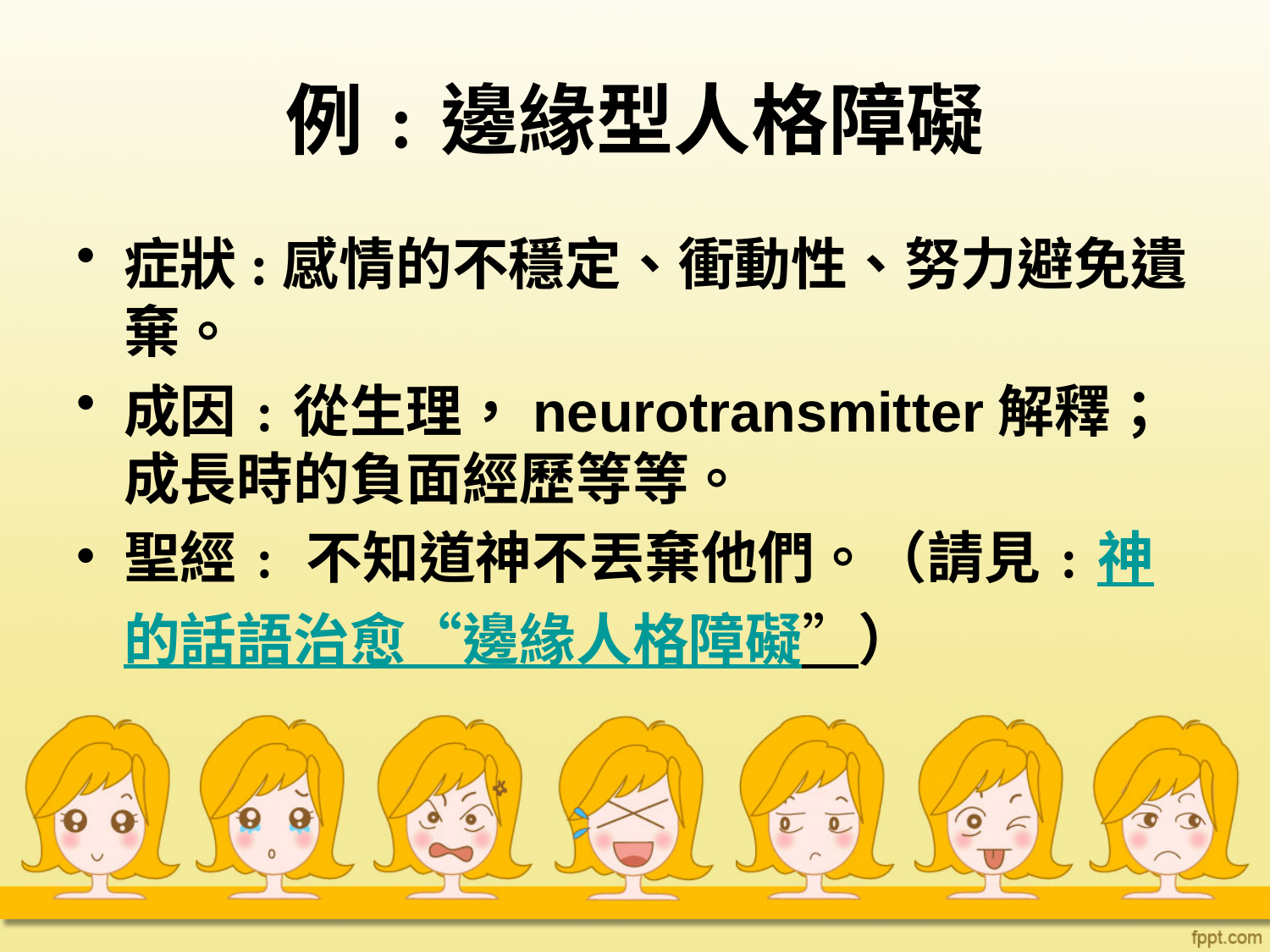

# 例﹕邊緣型人格障礙
症狀:感情的不穩定、衝動性、努力避免遺棄。
成因﹕從生理，neurotransmitter解釋；成長時的負面經歷等等。
聖經﹕ 不知道神不丟棄他們。（請見﹕神的話語治愈“邊緣人格障礙”）